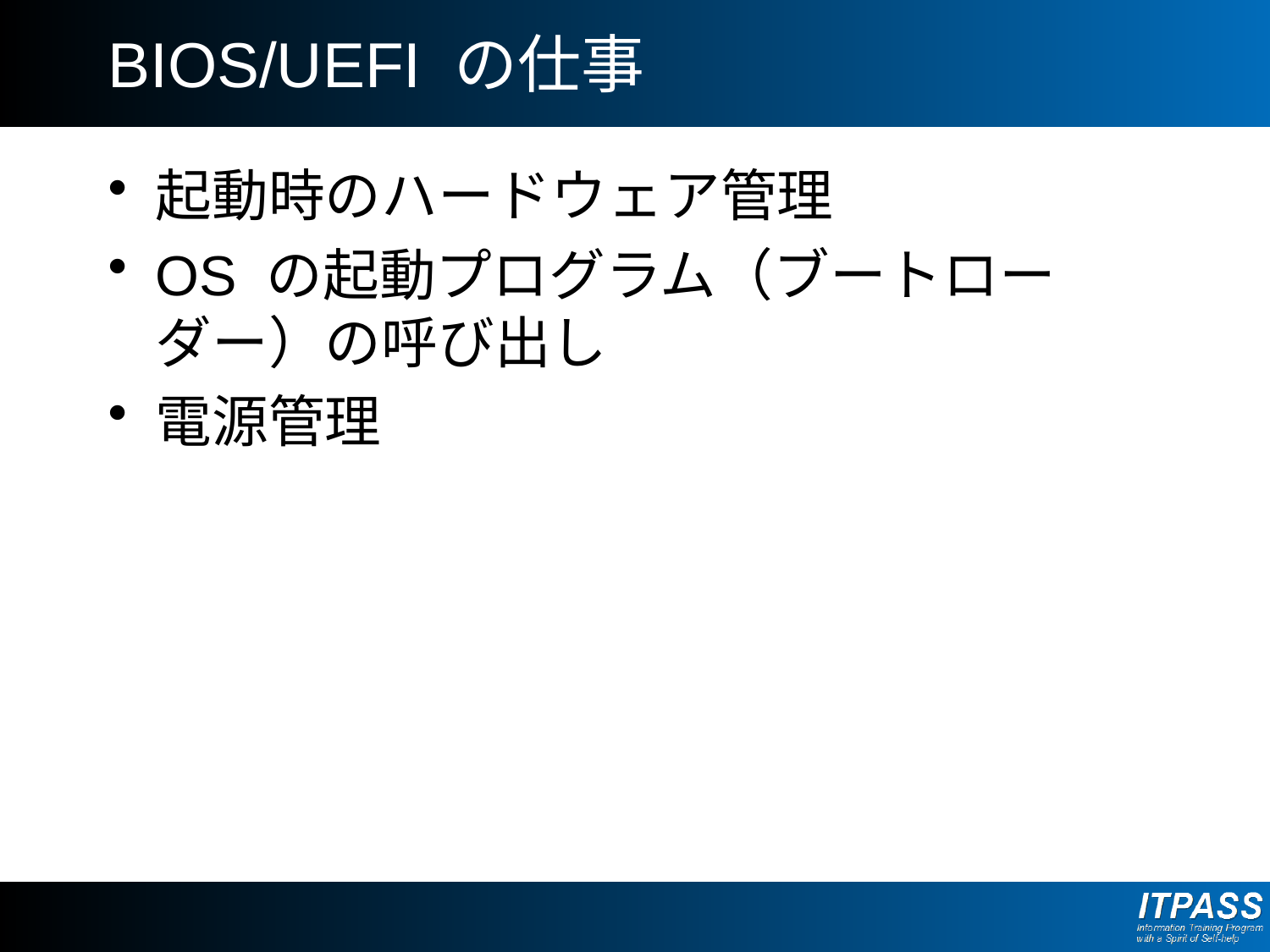

# BIOS/UEFI の仕事
起動時のハードウェア管理
OS の起動プログラム（ブートローダー）の呼び出し
電源管理